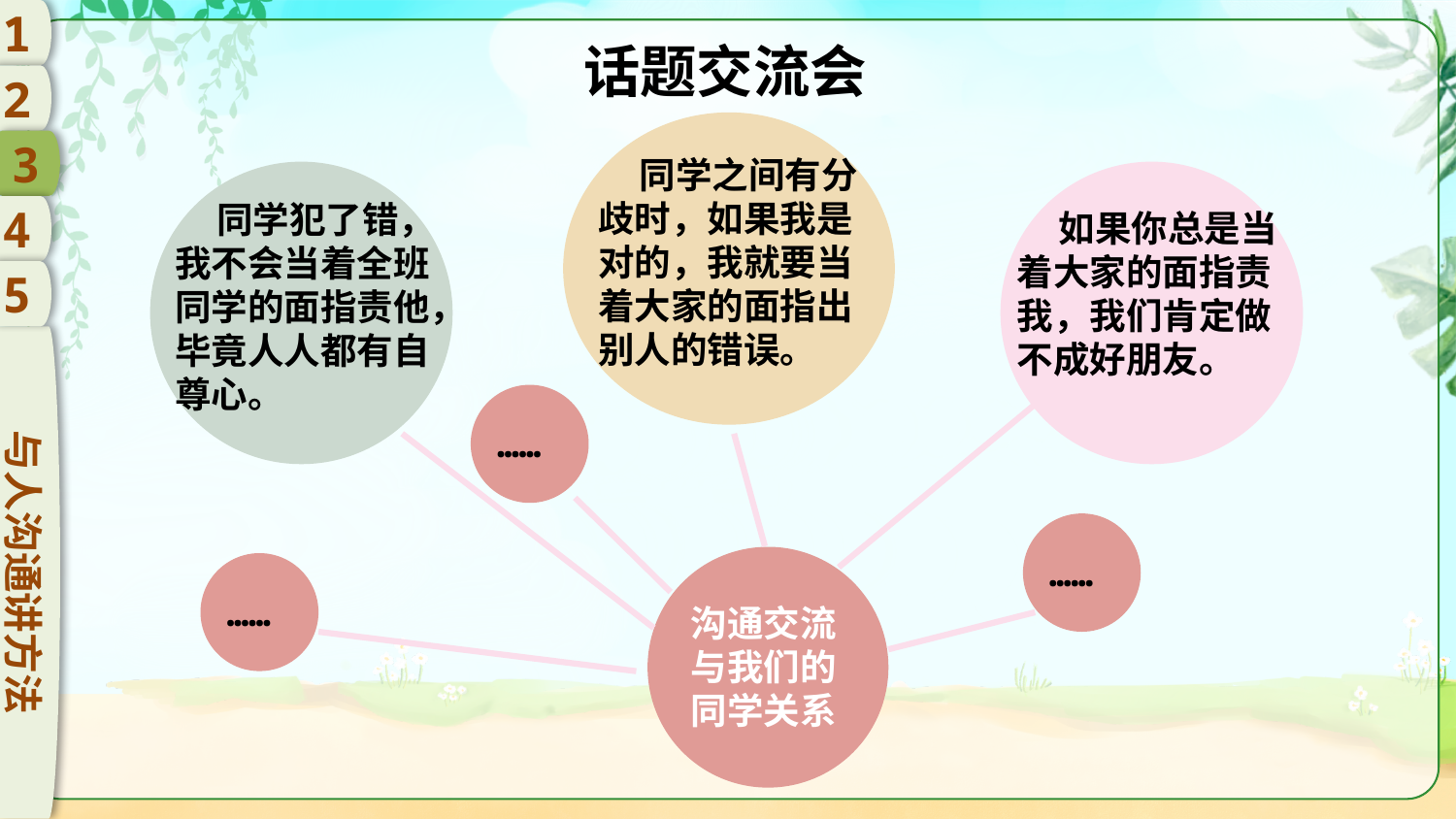

1
2
3
4
5
话题交流会

    同学之间有分歧时，如果我是对的，我就要当着大家的面指出别人的错误。

    同学犯了错，我不会当着全班同学的面指责他，毕竟人人都有自尊心。

    如果你总是当着大家的面指责我，我们肯定做不成好朋友。
与人沟通讲方法

……

……

……
沟通交流与我们的同学关系